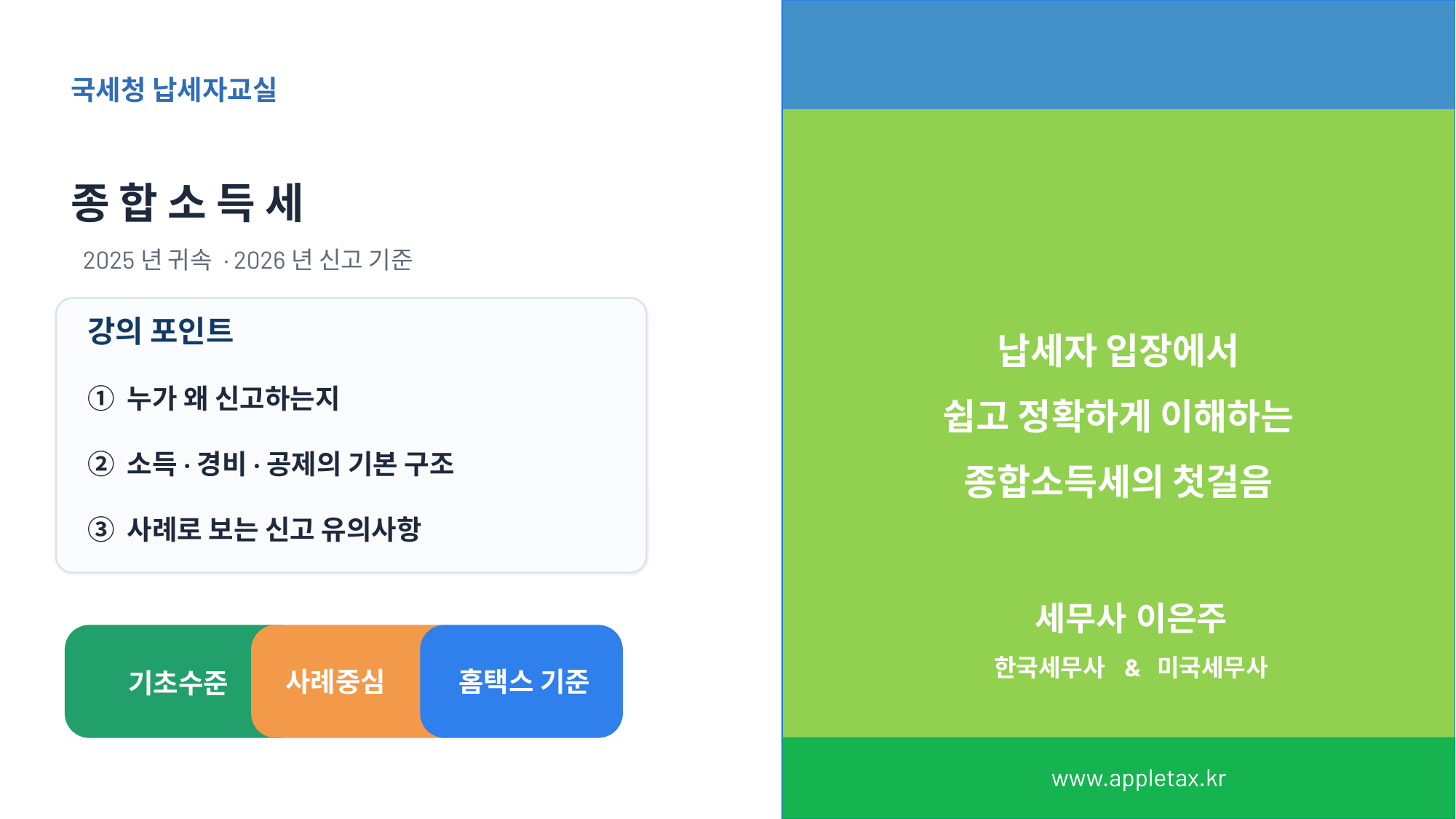

국세청 납세자교실
종 합 소 득 세
2025년 귀속 · 2026년 신고 기준

납세자 입장에서
쉽고 정확하게 이해하는
종합소득세의 첫걸음
강의 포인트

① 누가 왜 신고하는지

② 소득·경비·공제의 기본 구조

③ 사례로 보는 신고 유의사항
세무사 이은주
한국세무사  &  미국세무사

사례중심
홈택스 기준
기초수준

www.appletax.kr